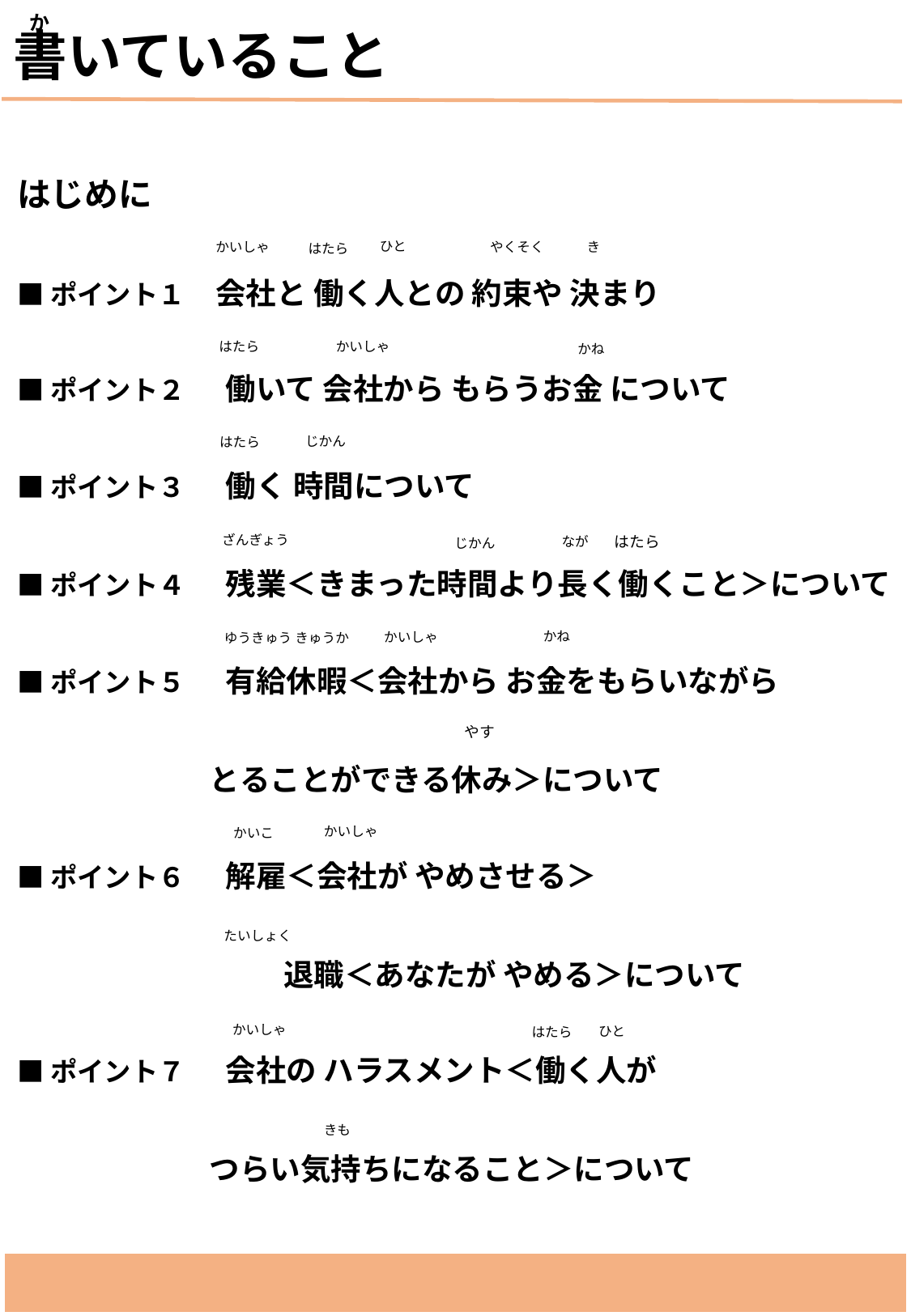

か
書いていること
はじめに
■ポイント１　会社と 働く人との 約束や 決まり
■ポイント２　働いて 会社から もらうお金 について
■ポイント３　働く 時間について
■ポイント４　残業＜きまった時間より長く働くこと＞について
■ポイント５　有給休暇＜会社から お金をもらいながら
　　　　　   とることができる休み＞について
■ポイント６　解雇＜会社が やめさせる＞
          		  退職＜あなたが やめる＞について
■ポイント７　会社の ハラスメント＜働く人が
　　　　　   つらい気持ちになること＞について
ひと
き
かいしゃ
やくそく
はたら
かいしゃ
はたら
かね
じかん
はたら
ざんぎょう
はたら
なが
じかん
かね
かいしゃ
ゆうきゅう きゅうか
やす
かいしゃ
かいこ
たいしょく
かいしゃ
ひと
はたら
きも